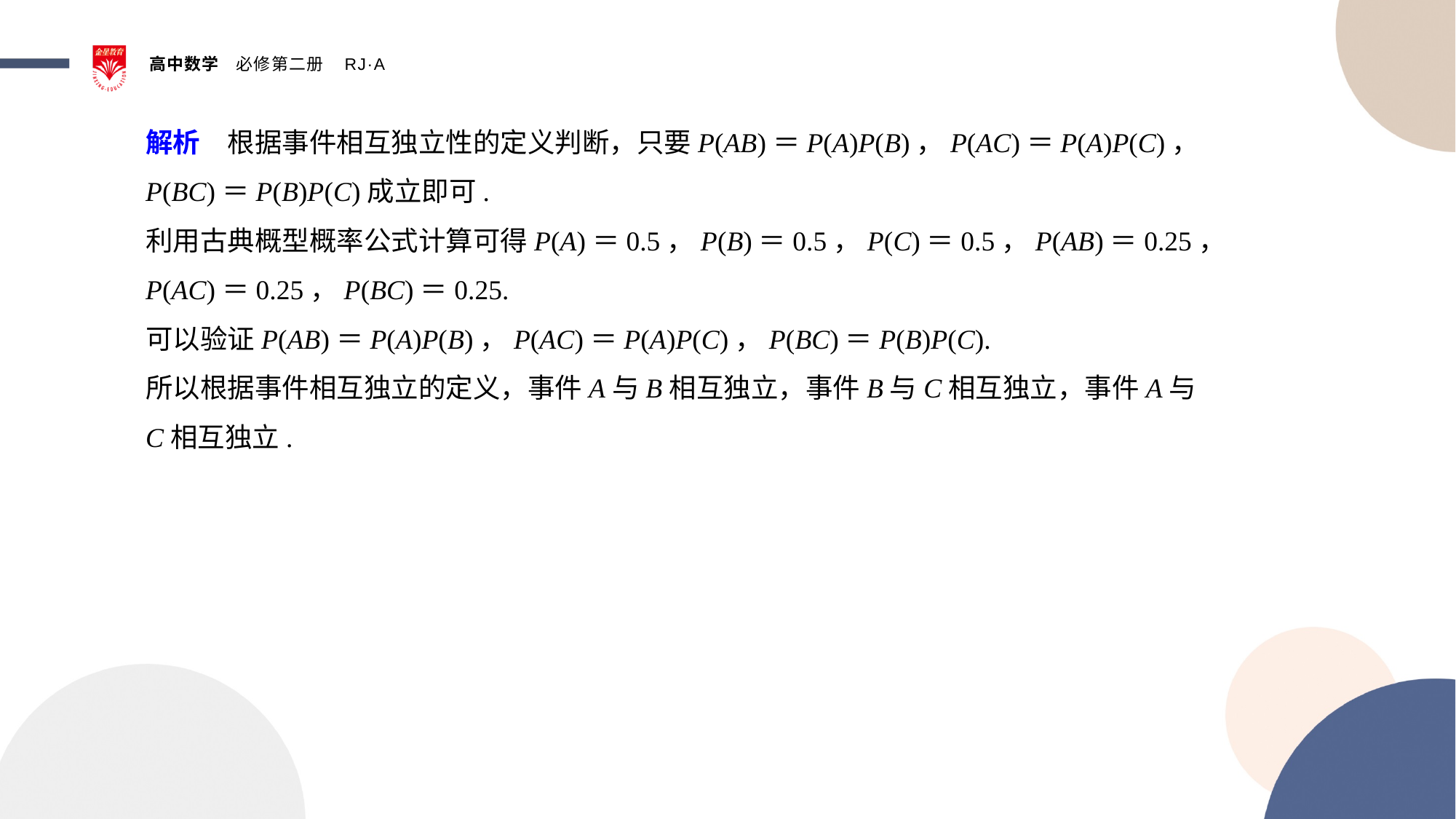

解析　根据事件相互独立性的定义判断，只要P(AB)＝P(A)P(B)，P(AC)＝P(A)P(C)，
P(BC)＝P(B)P(C)成立即可.
利用古典概型概率公式计算可得P(A)＝0.5，P(B)＝0.5，P(C)＝0.5，P(AB)＝0.25，
P(AC)＝0.25，P(BC)＝0.25.
可以验证P(AB)＝P(A)P(B)，P(AC)＝P(A)P(C)，P(BC)＝P(B)P(C).
所以根据事件相互独立的定义，事件A与B相互独立，事件B与C相互独立，事件A与
C相互独立.